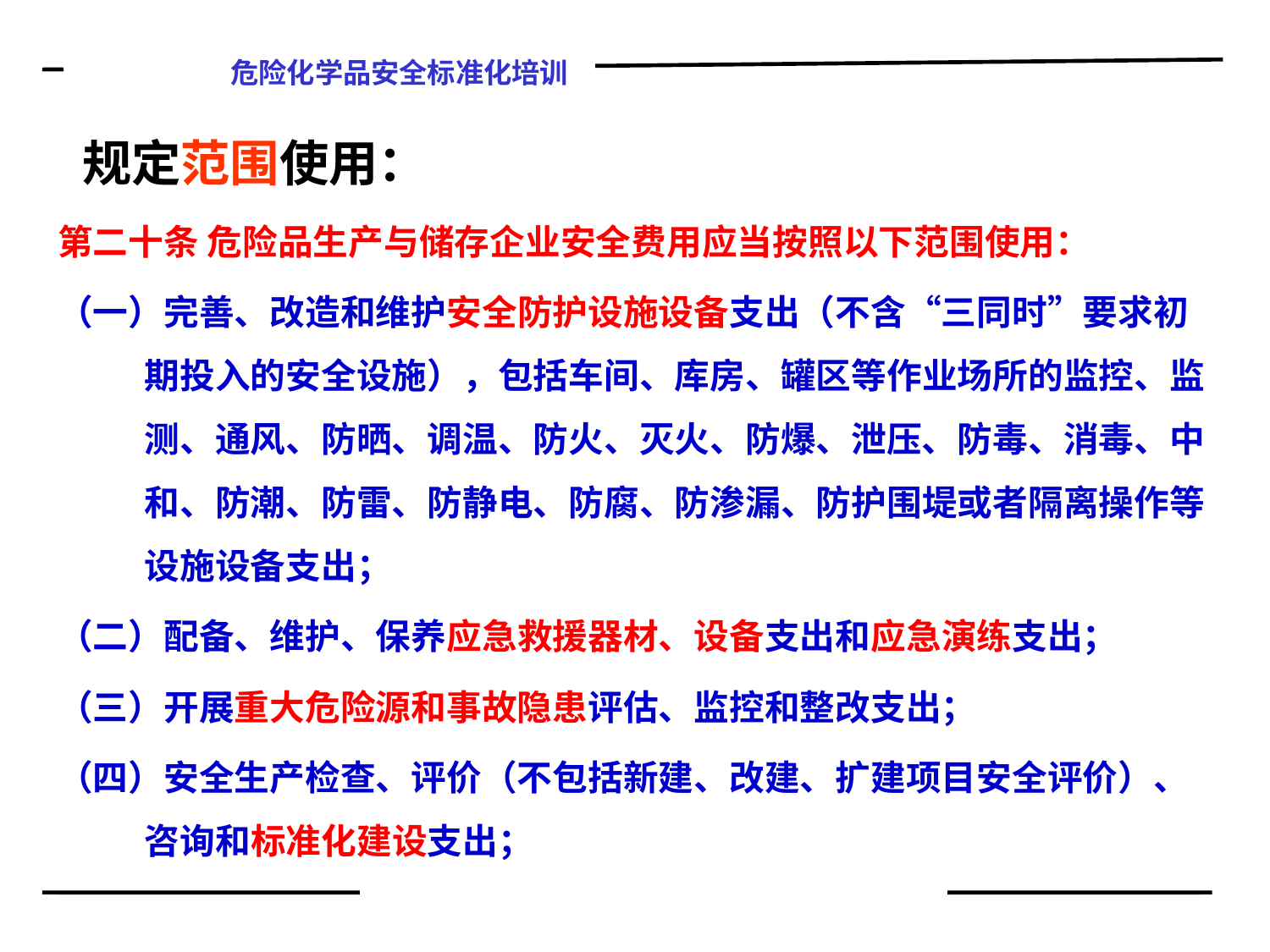

规定范围使用：
第二十条 危险品生产与储存企业安全费用应当按照以下范围使用：
（一）完善、改造和维护安全防护设施设备支出（不含“三同时”要求初期投入的安全设施），包括车间、库房、罐区等作业场所的监控、监测、通风、防晒、调温、防火、灭火、防爆、泄压、防毒、消毒、中和、防潮、防雷、防静电、防腐、防渗漏、防护围堤或者隔离操作等设施设备支出；
（二）配备、维护、保养应急救援器材、设备支出和应急演练支出；
（三）开展重大危险源和事故隐患评估、监控和整改支出；
（四）安全生产检查、评价（不包括新建、改建、扩建项目安全评价）、咨询和标准化建设支出；